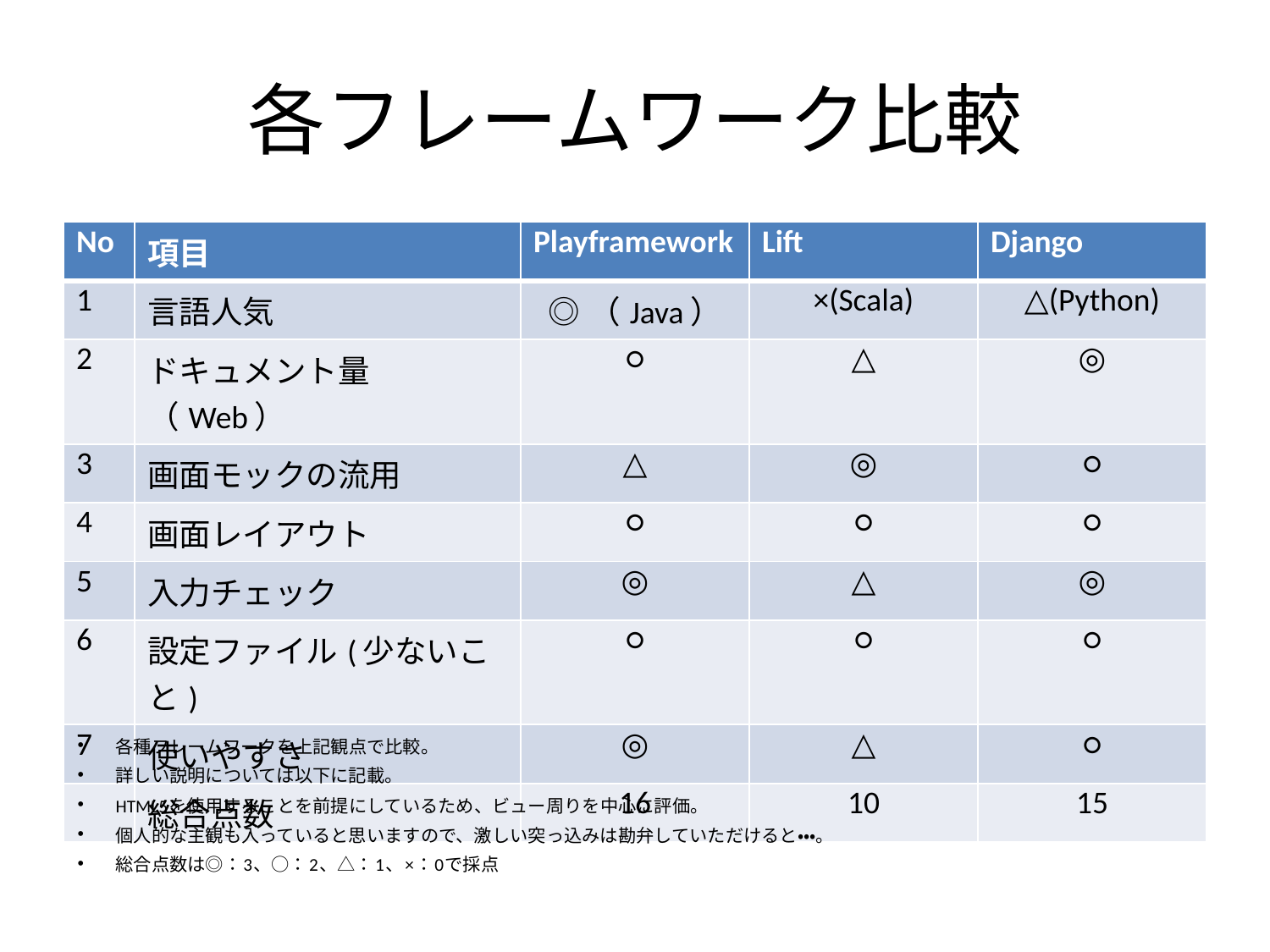

# 各フレームワーク比較
| No | 項目 | Playframework | Lift | Django |
| --- | --- | --- | --- | --- |
| 1 | 言語人気 | ◎（Java） | ×(Scala) | △(Python) |
| 2 | ドキュメント量（Web） | ○ | △ | ◎ |
| 3 | 画面モックの流用 | △ | ◎ | ○ |
| 4 | 画面レイアウト | ○ | ○ | ○ |
| 5 | 入力チェック | ◎ | △ | ◎ |
| 6 | 設定ファイル(少ないこと) | ○ | ○ | ○ |
| 7 | 使いやすさ | ◎ | △ | ○ |
|  | 総合点数 | 16 | 10 | 15 |
各種フレームワークを上記観点で比較。
詳しい説明については以下に記載。
HTML5を使用することを前提にしているため、ビュー周りを中心に評価。
個人的な主観も入っていると思いますので、激しい突っ込みは勘弁していただけると・・・。
総合点数は◎：3、○：2、△：1、×：0で採点